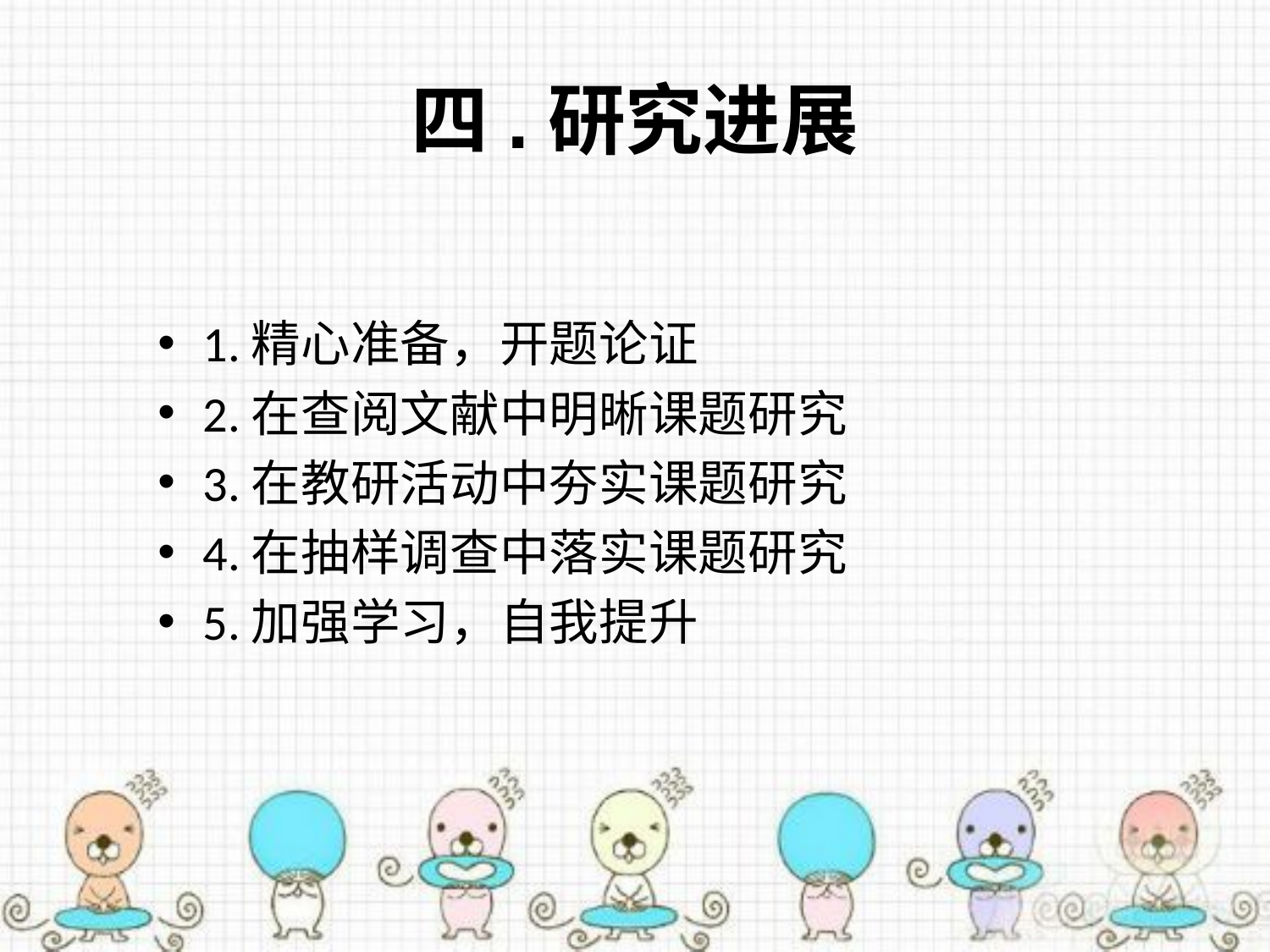

# 四.研究进展
1.精心准备，开题论证
2.在查阅文献中明晰课题研究
3.在教研活动中夯实课题研究
4.在抽样调查中落实课题研究
5.加强学习，自我提升